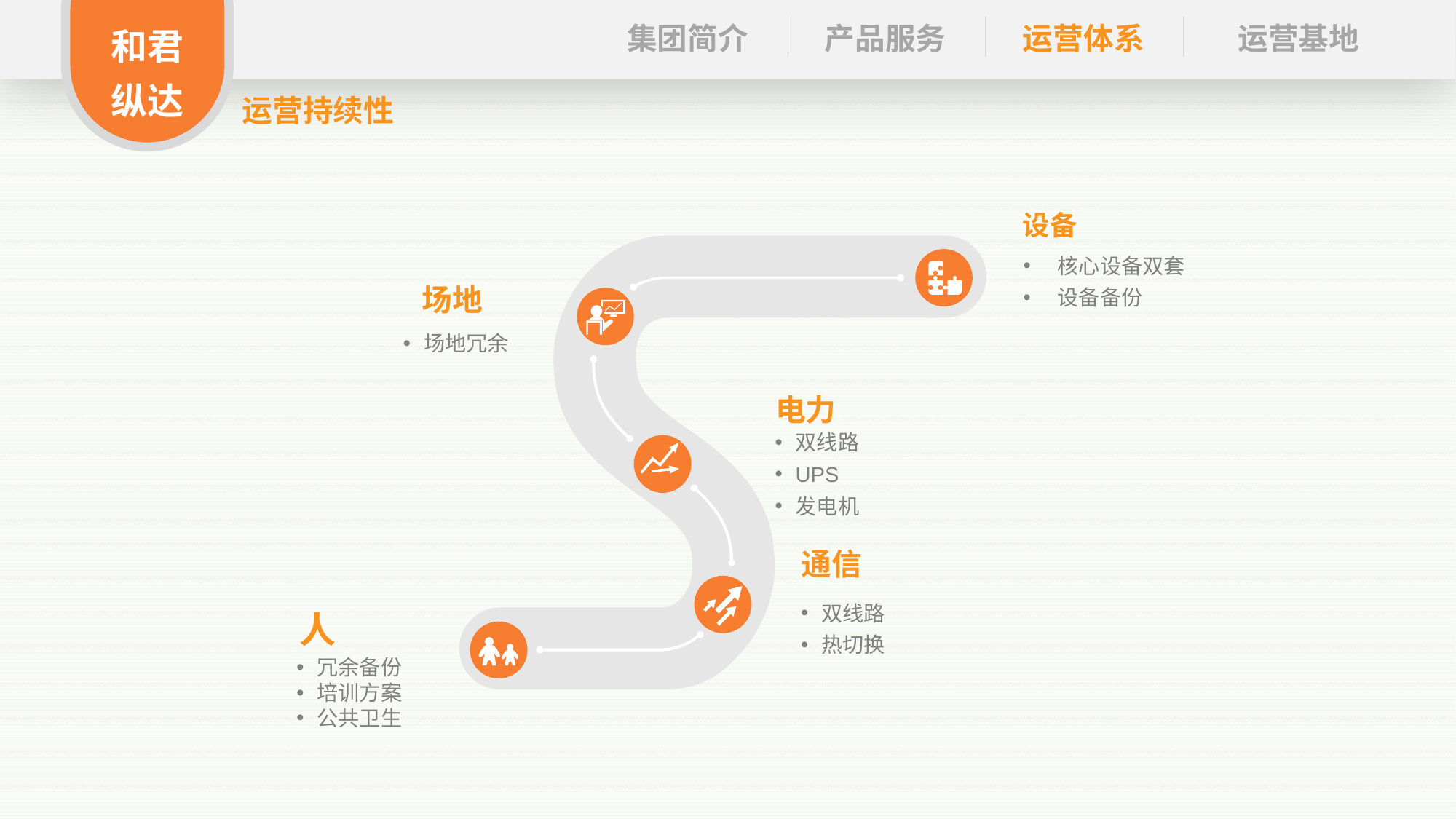

集团简介
产品服务
运营体系
运营基地
和君
纵达
运营持续性
设备
核心设备双套
设备备份

场地
场地冗余

电力
双线路
UPS
发电机

通信
双线路
热切换

人
冗余备份
培训方案
公共卫生